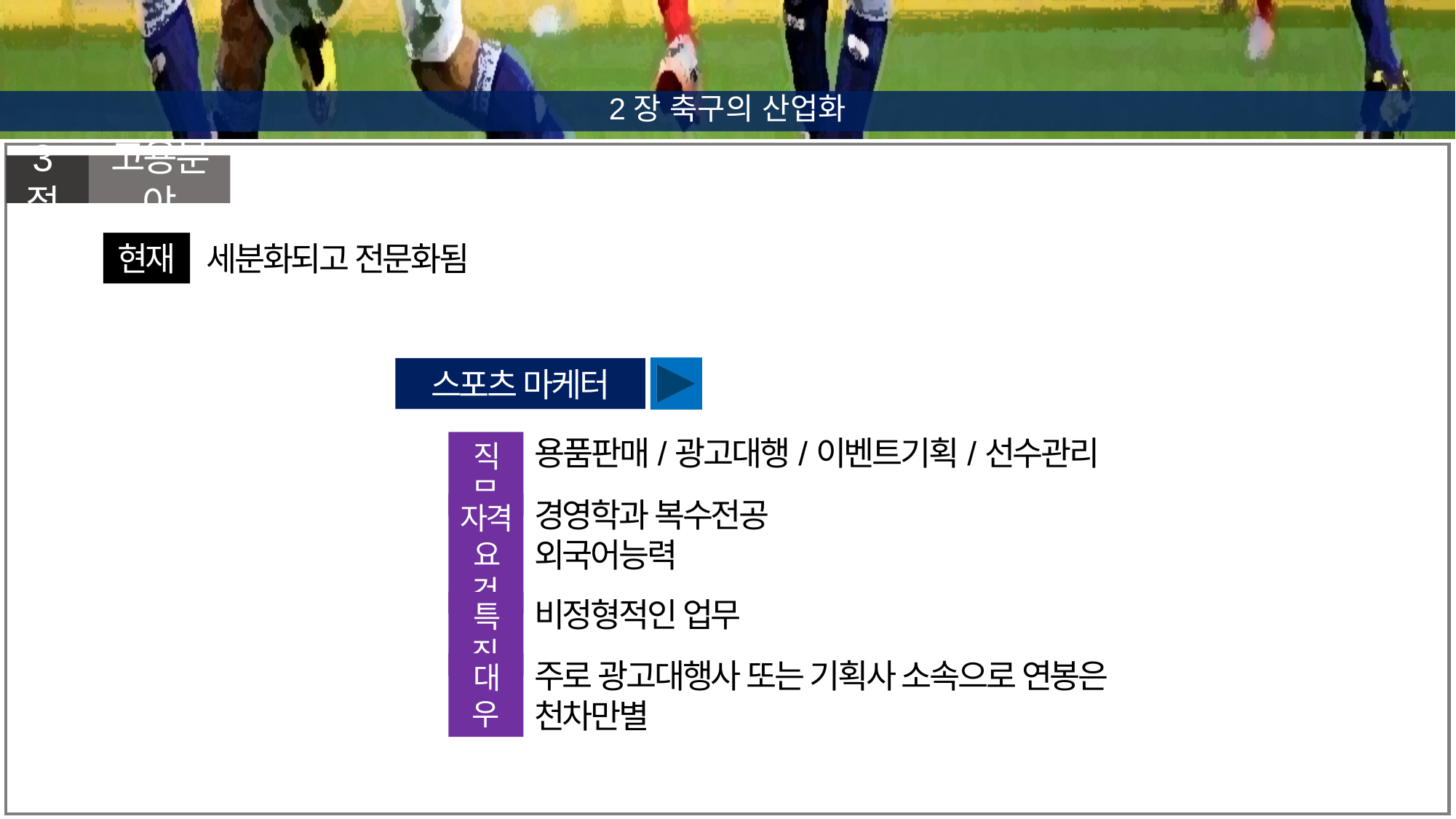

2장 축구의 산업화
3절
고용분야
현재
세분화되고 전문화됨

스포츠 마케터
용품판매/광고대행/이벤트기획/선수관리
직무
경영학과 복수전공
외국어능력
자격요건
비정형적인 업무
특징
주로 광고대행사 또는 기획사 소속으로 연봉은 천차만별
대우